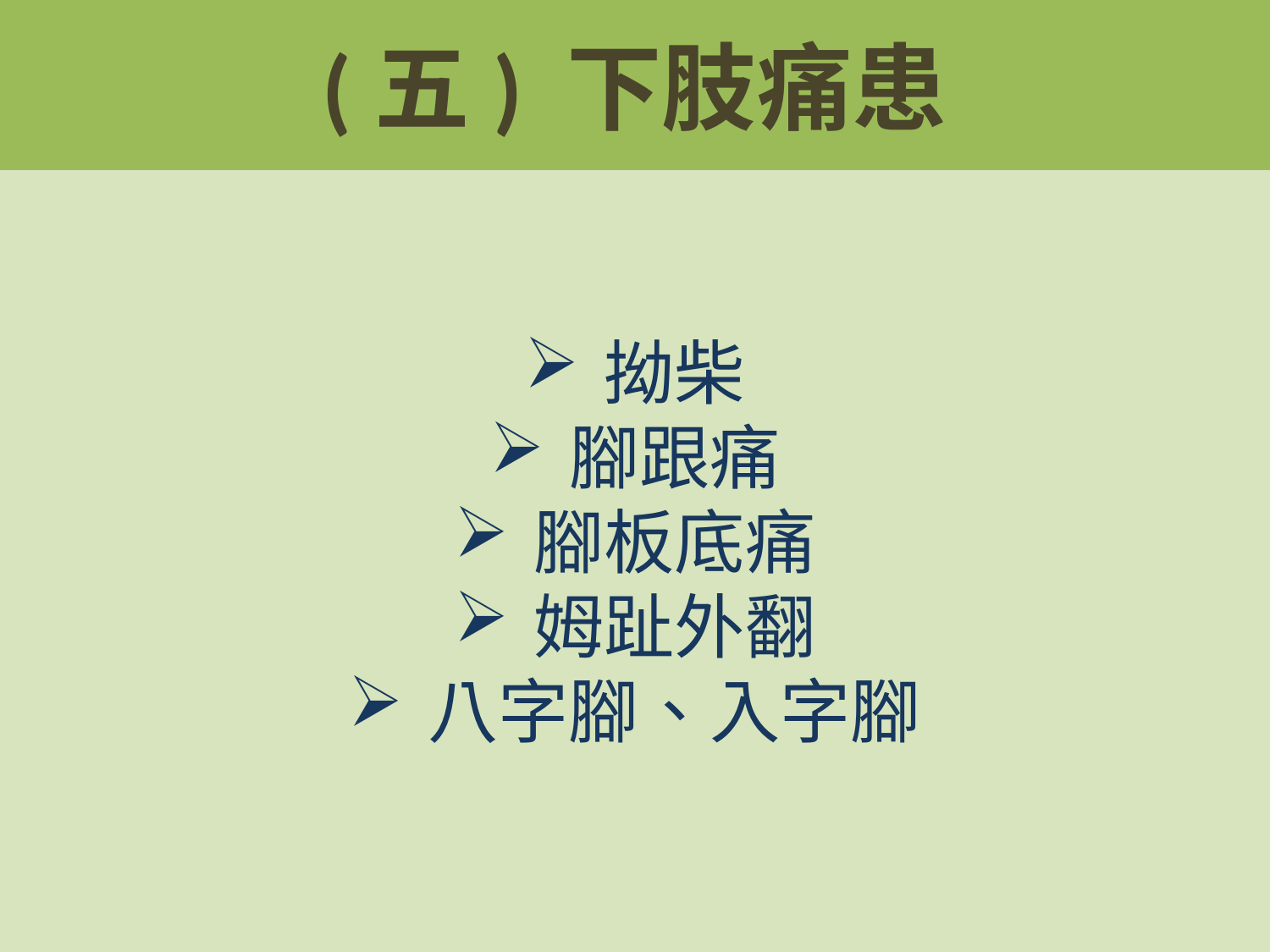

# (五) 下肢痛患

拗柴
腳跟痛
腳板底痛
姆趾外翻
八字腳、入字腳